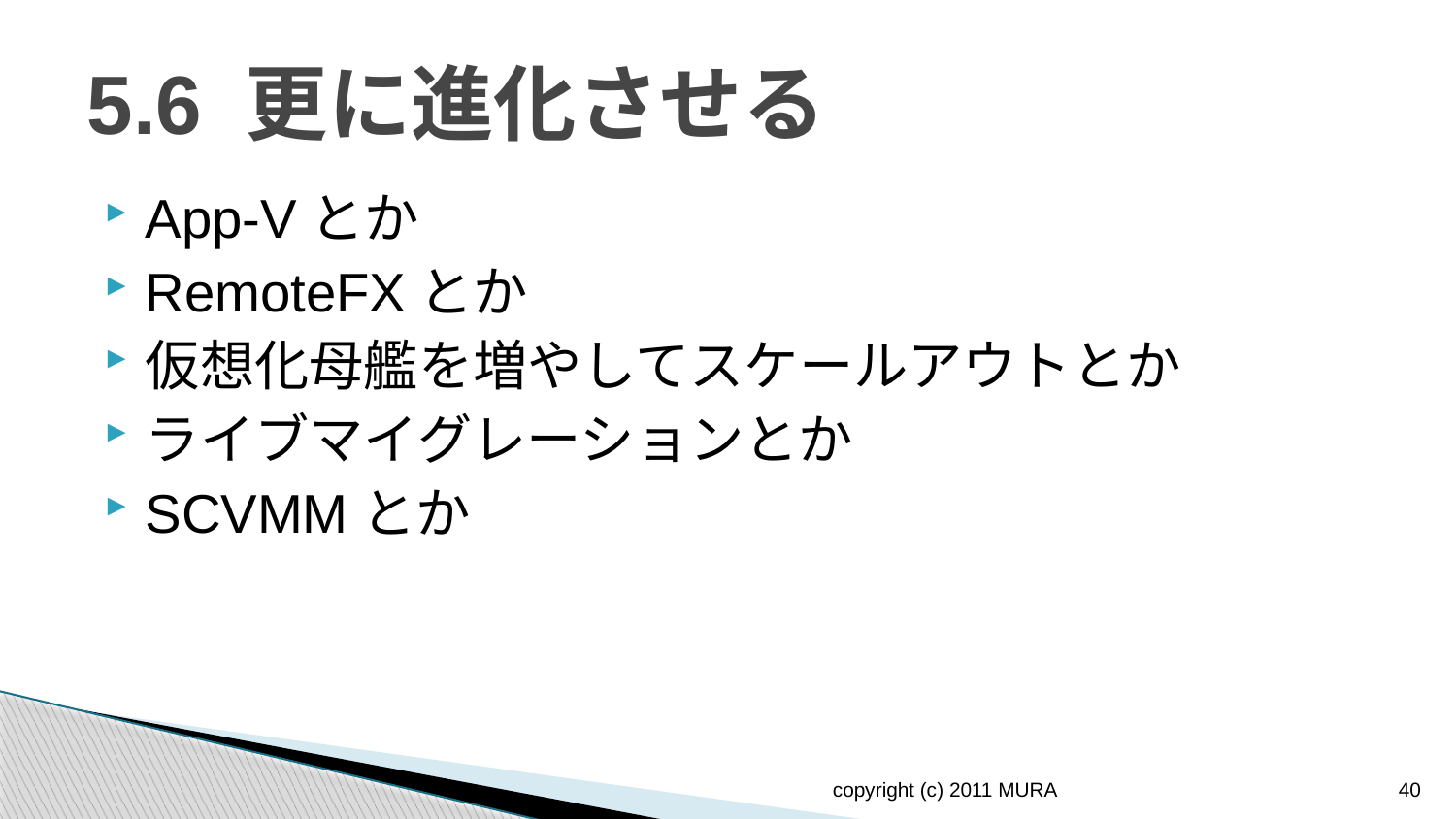

# 5.6 更に進化させる
App-Vとか
RemoteFXとか
仮想化母艦を増やしてスケールアウトとか
ライブマイグレーションとか
SCVMMとか
copyright (c) 2011 MURA
40